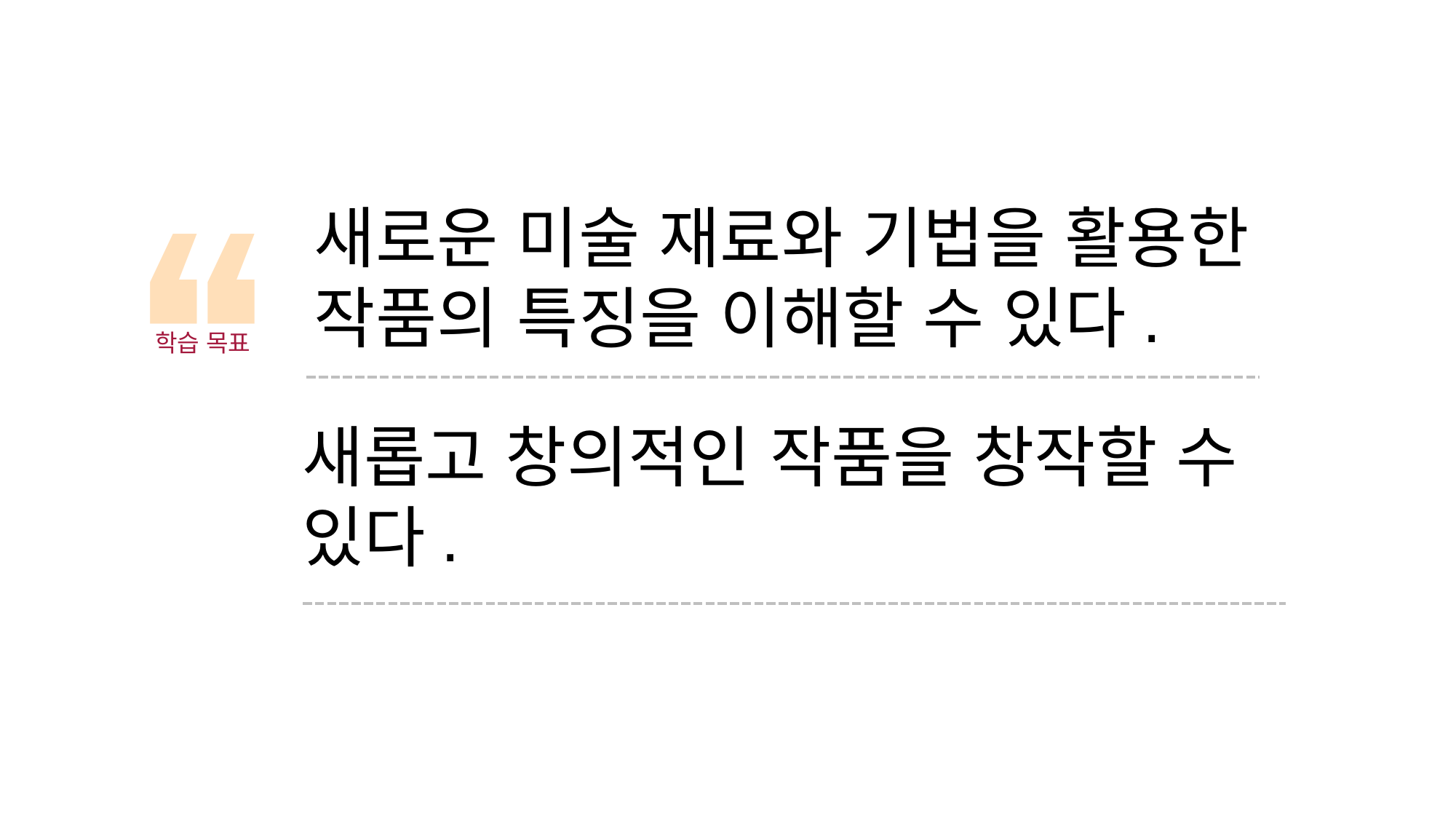

“
새로운 미술 재료와 기법을 활용한 작품의 특징을 이해할 수 있다.
학습 목표
새롭고 창의적인 작품을 창작할 수 있다.